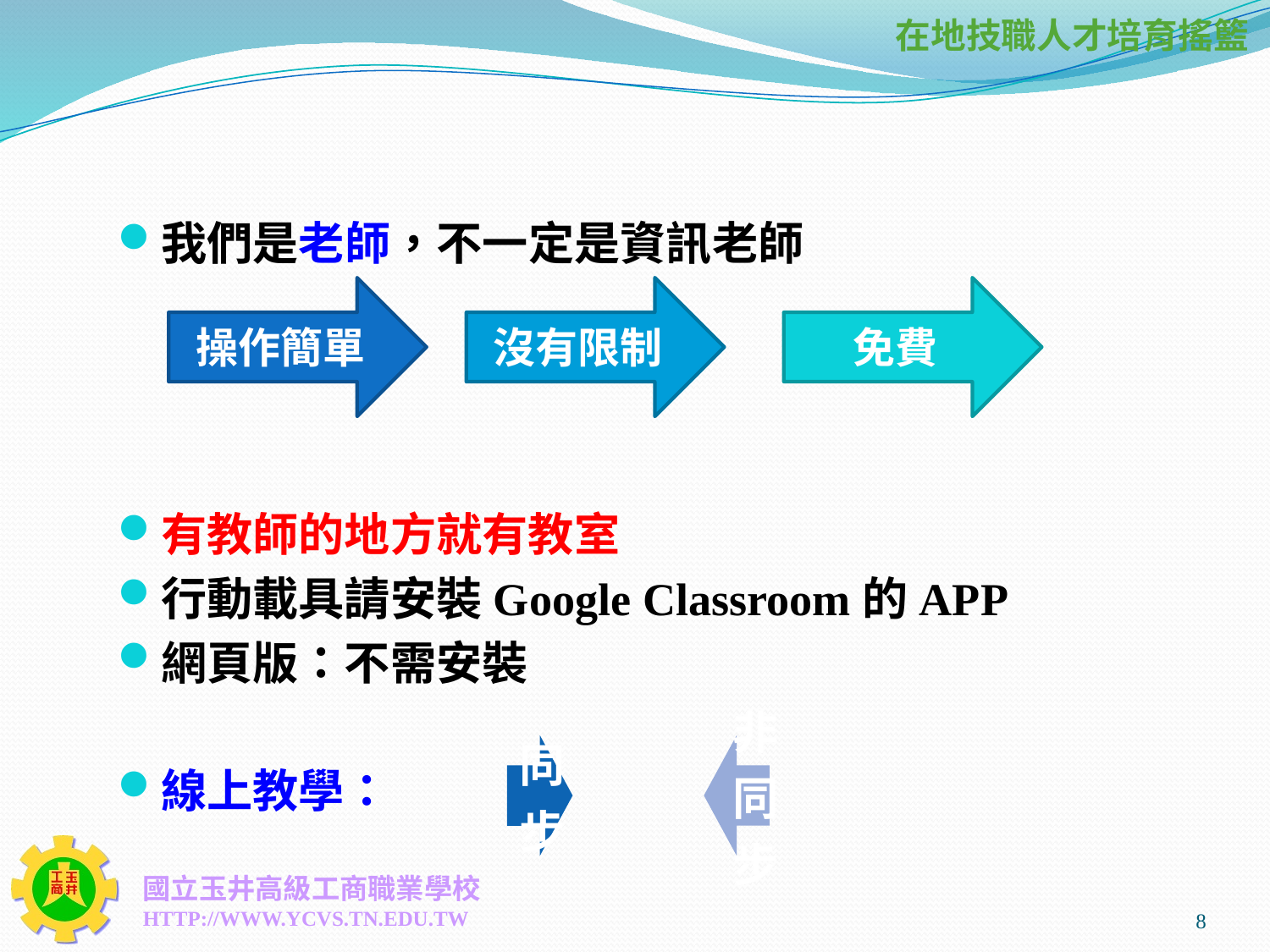

#
我們是老師，不一定是資訊老師

有教師的地方就有教室
行動載具請安裝Google Classroom的APP
網頁版：不需安裝

線上教學：

操作簡單
沒有限制
免費
同步
非同步
8